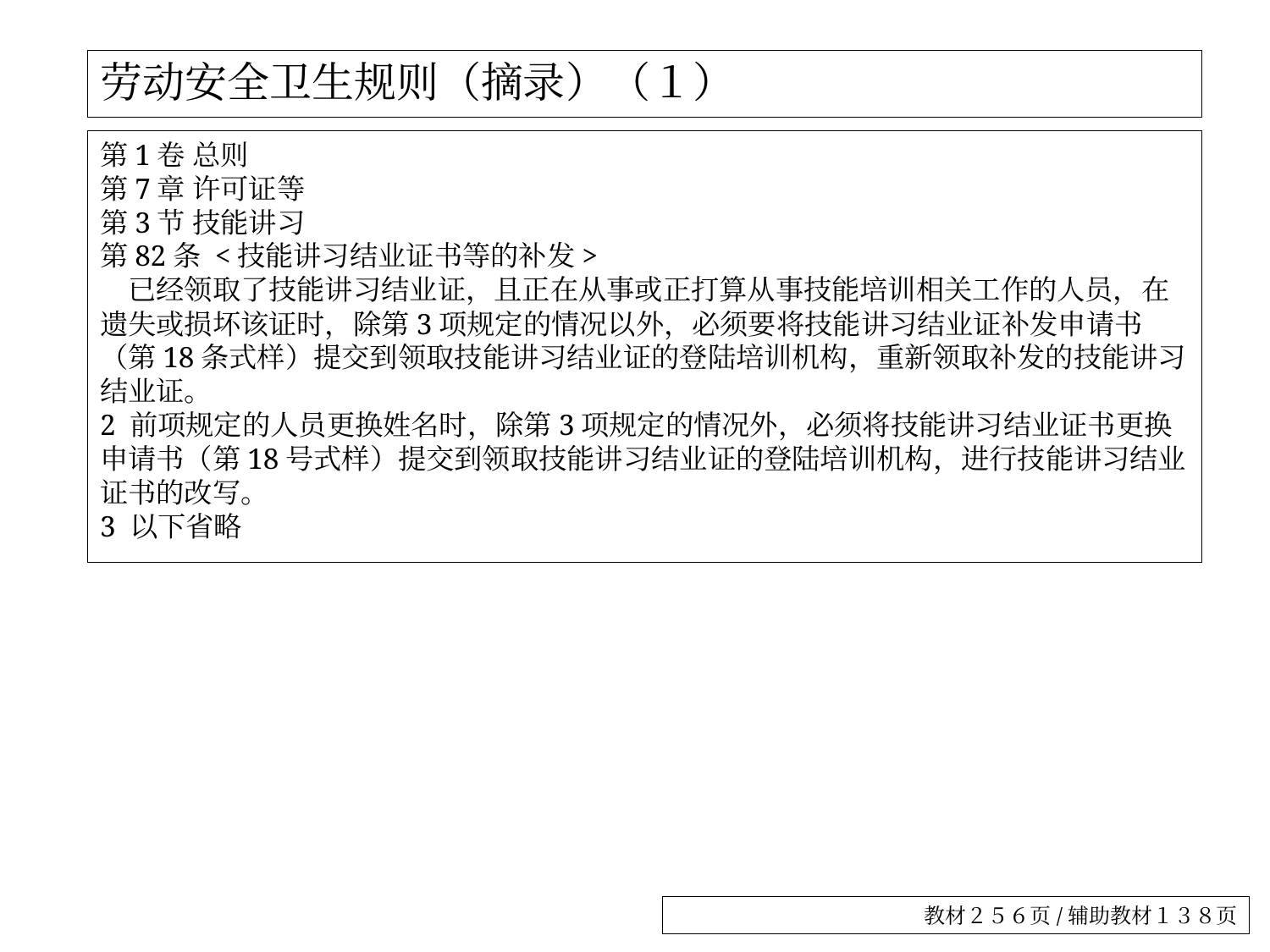

# 劳动安全卫生规则（摘录）（１）
第1卷 总则
第7章 许可证等
第3节 技能讲习
第82条 <技能讲习结业证书等的补发>
　已经领取了技能讲习结业证，且正在从事或正打算从事技能培训相关工作的人员，在遗失或损坏该证时，除第3项规定的情况以外，必须要将技能讲习结业证补发申请书（第18条式样）提交到领取技能讲习结业证的登陆培训机构，重新领取补发的技能讲习结业证。
2 前项规定的人员更换姓名时，除第3项规定的情况外，必须将技能讲习结业证书更换申请书（第18号式样）提交到领取技能讲习结业证的登陆培训机构，进行技能讲习结业证书的改写。
3 以下省略
教材２５６页/辅助教材１３８页